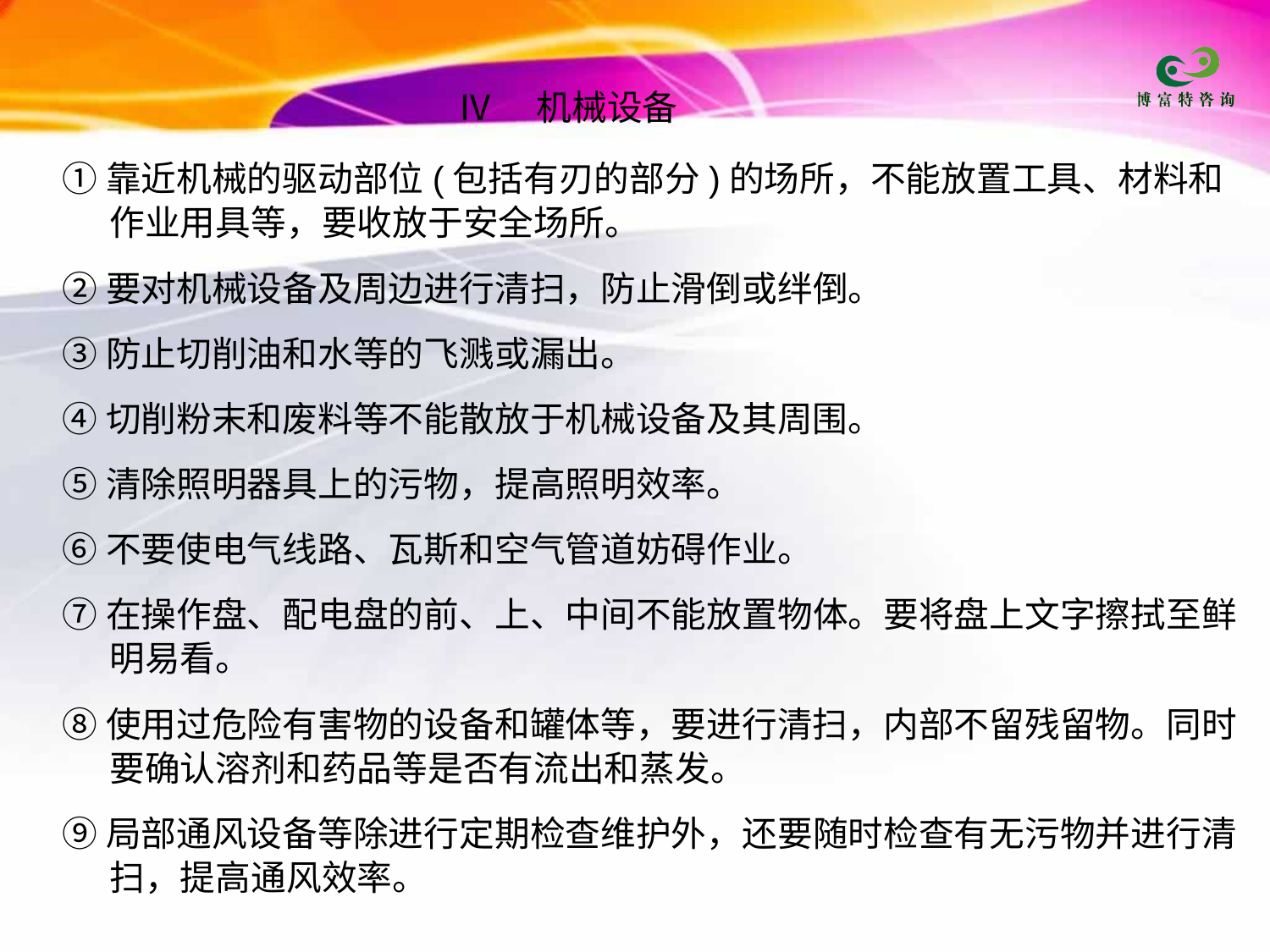

Ⅳ　机械设备
①靠近机械的驱动部位(包括有刃的部分)的场所，不能放置工具、材料和作业用具等，要收放于安全场所。
②要对机械设备及周边进行清扫，防止滑倒或绊倒。
③防止切削油和水等的飞溅或漏出。
④切削粉末和废料等不能散放于机械设备及其周围。
⑤清除照明器具上的污物，提高照明效率。
⑥不要使电气线路、瓦斯和空气管道妨碍作业。
⑦在操作盘、配电盘的前、上、中间不能放置物体。要将盘上文字擦拭至鲜明易看。
⑧使用过危险有害物的设备和罐体等，要进行清扫，内部不留残留物。同时要确认溶剂和药品等是否有流出和蒸发。
⑨局部通风设备等除进行定期检查维护外，还要随时检查有无污物并进行清扫，提高通风效率。